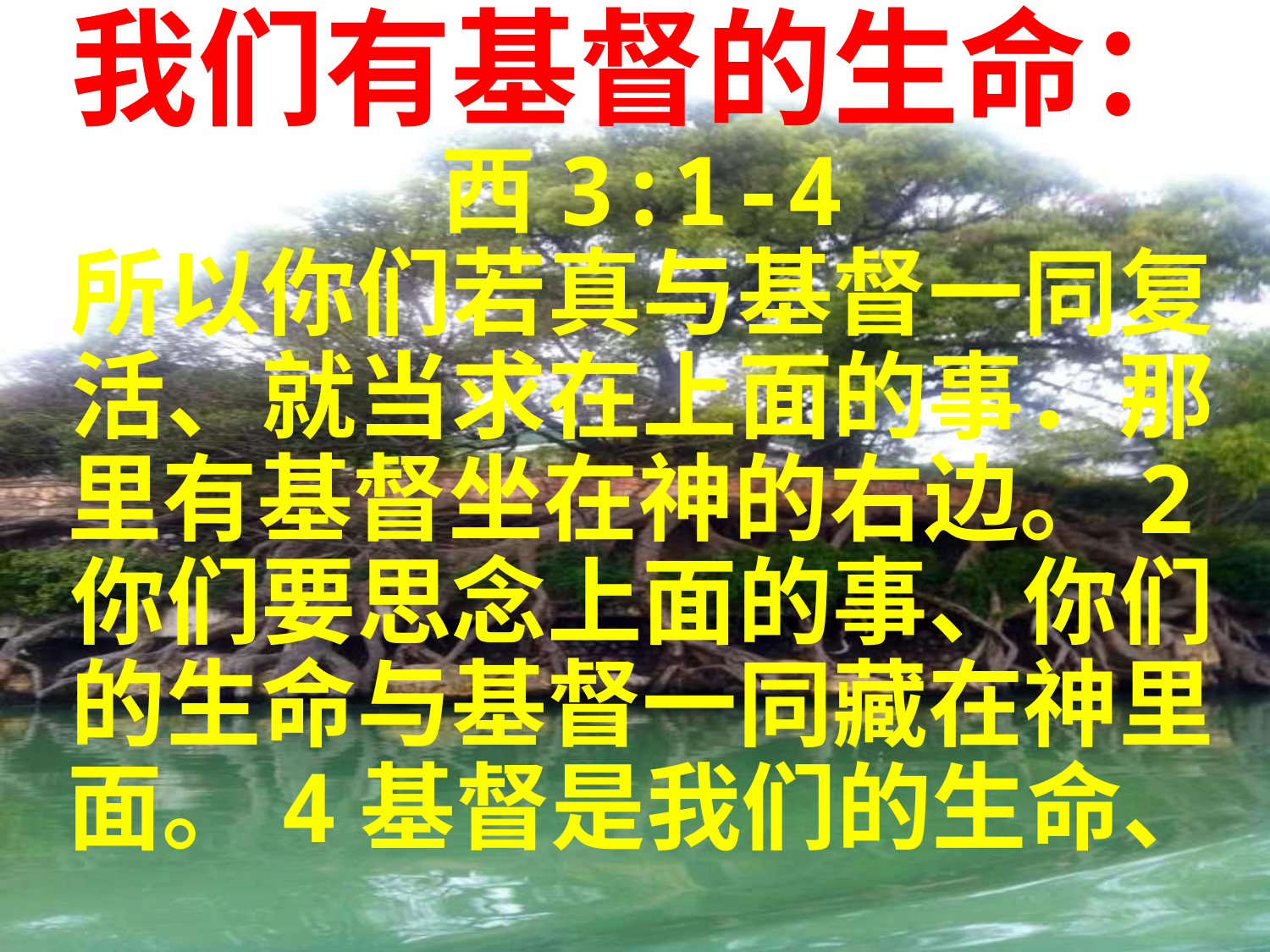

我们有基督的生命：
西3:1-4
所以你们若真与基督一同复活、就当求在上面的事．那里有基督坐在神的右边。2你们要思念上面的事、你们的生命与基督一同藏在神里面。4基督是我们的生命、